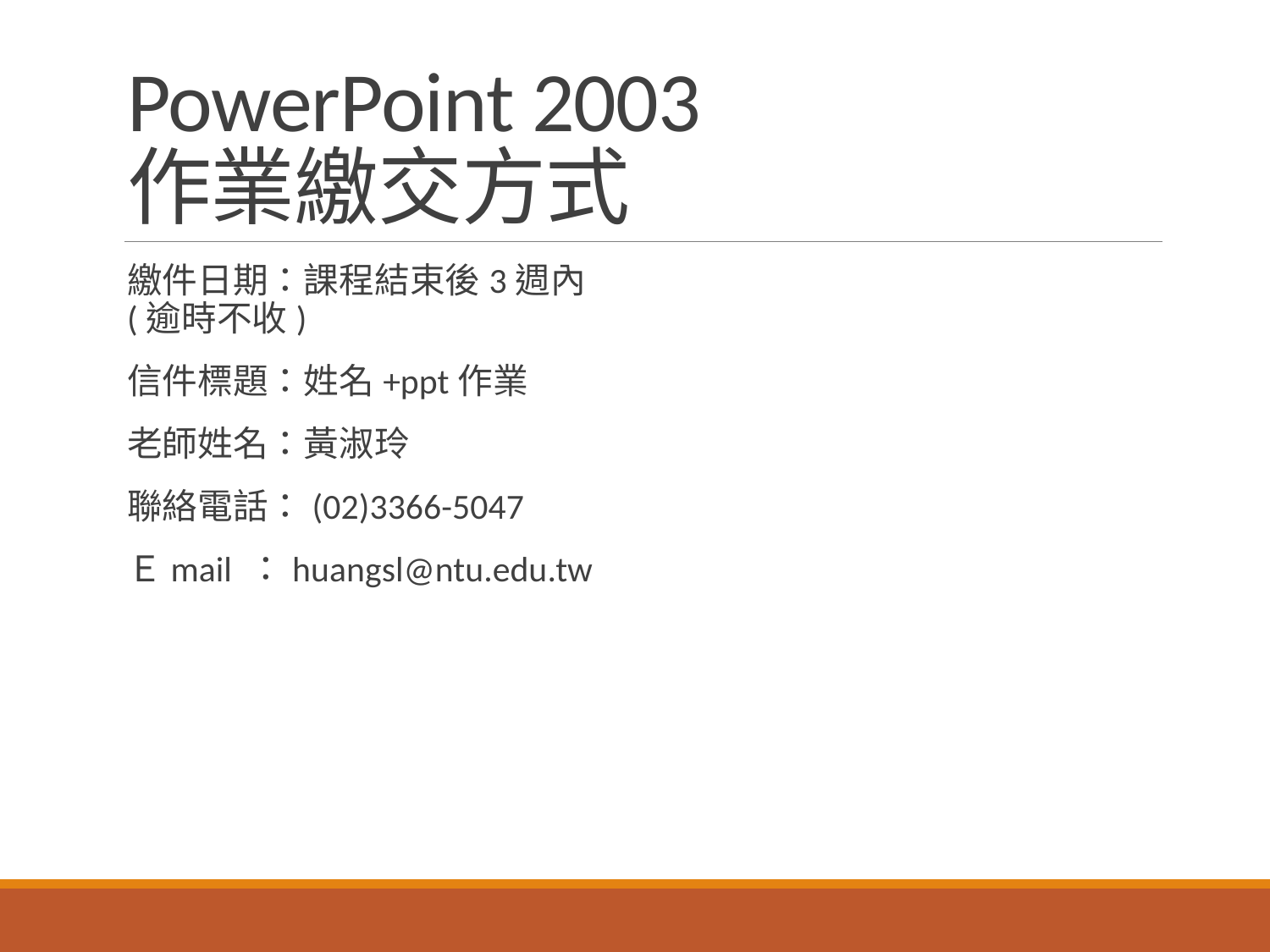

# PowerPoint 2003 作業繳交方式
繳件日期：課程結束後3週內
(逾時不收)
信件標題：姓名+ppt作業
老師姓名：黃淑玲
聯絡電話：(02)3366-5047
Ｅmail ：huangsl@ntu.edu.tw